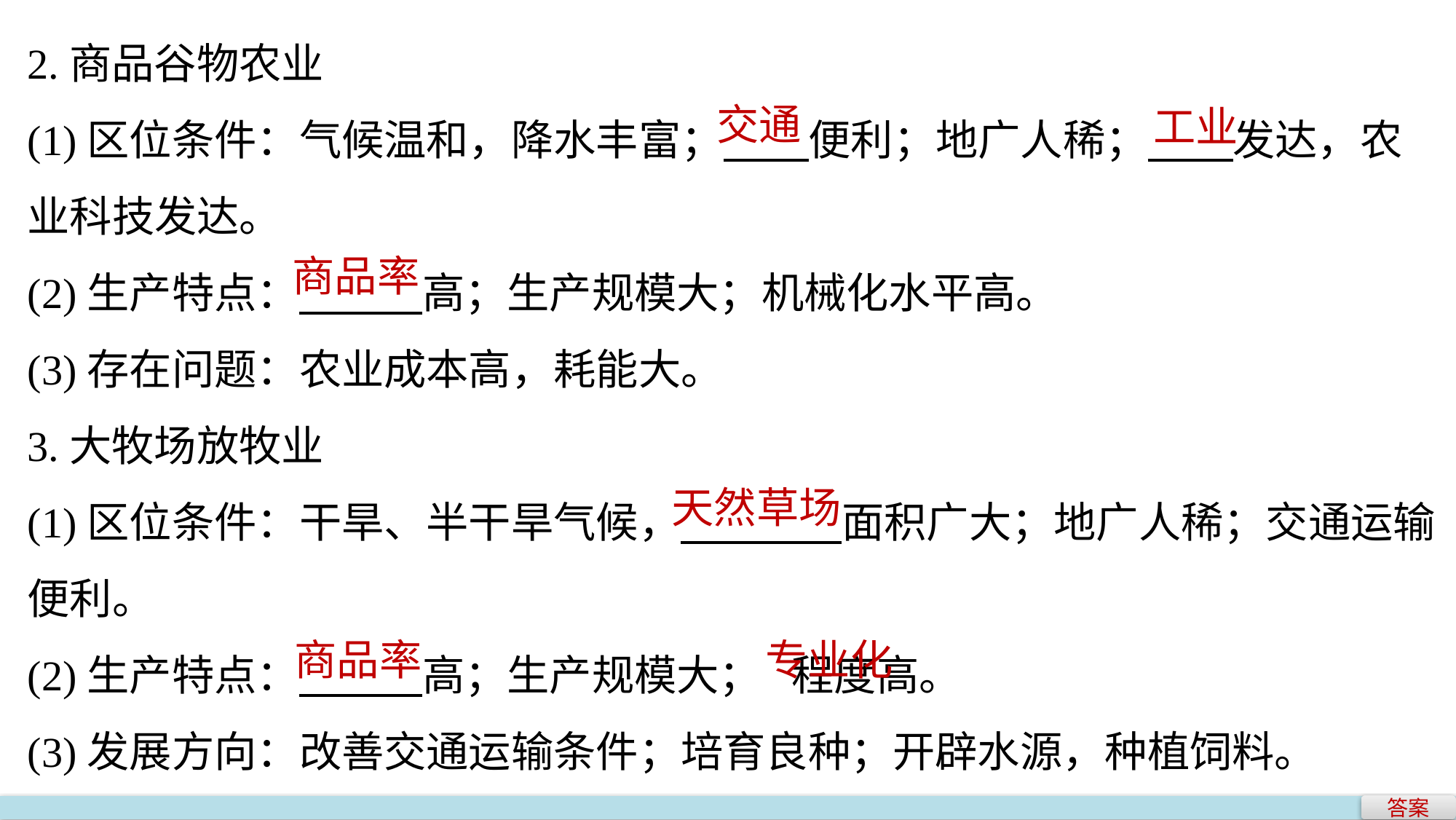

2.商品谷物农业
(1)区位条件：气候温和，降水丰富；         便利；地广人稀；         发达，农业科技发达。
(2)生产特点：             高；生产规模大；机械化水平高。
(3)存在问题：农业成本高，耗能大。
3.大牧场放牧业
(1)区位条件：干旱、半干旱气候，                 面积广大；地广人稀；交通运输便利。
(2)生产特点：             高；生产规模大；	程度高。
(3)发展方向：改善交通运输条件；培育良种；开辟水源，种植饲料。
交通
工业
商品率
天然草场
专业化
商品率
答案